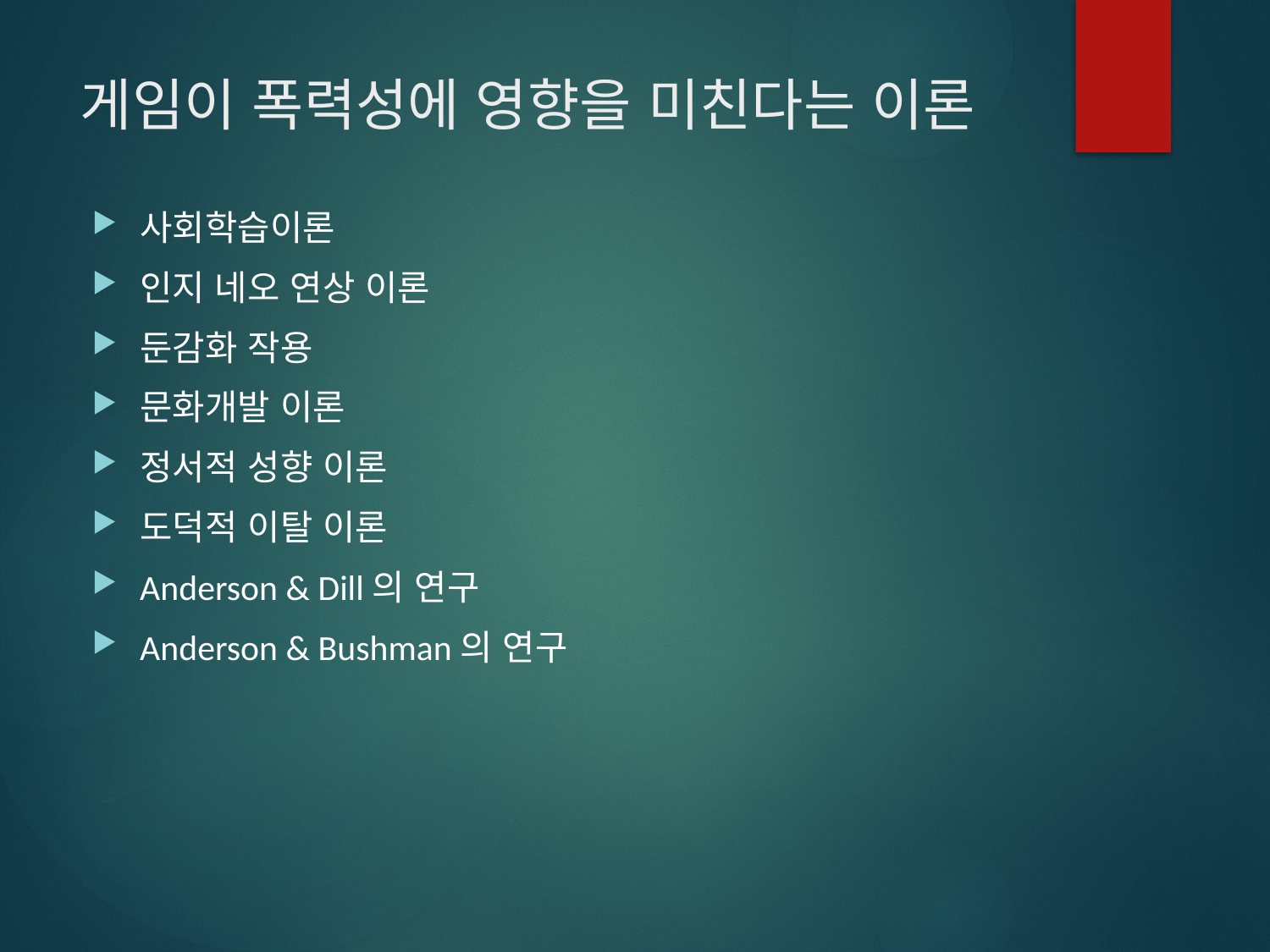

# 게임이 폭력성에 영향을 미친다는 이론
사회학습이론
인지 네오 연상 이론
둔감화 작용
문화개발 이론
정서적 성향 이론
도덕적 이탈 이론
Anderson & Dill의 연구
Anderson & Bushman의 연구